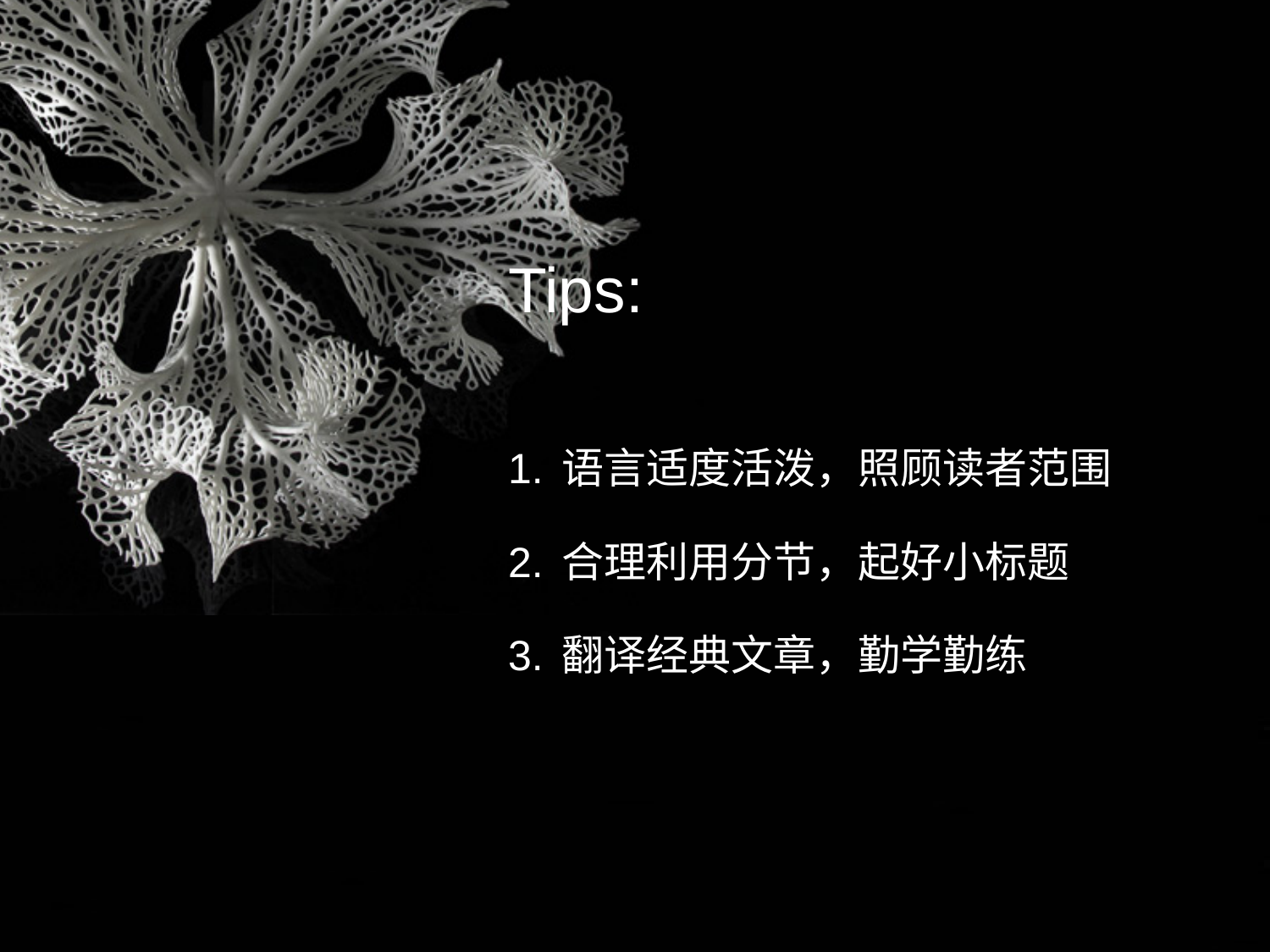

# Tips:
语言适度活泼，照顾读者范围
合理利用分节，起好小标题
翻译经典文章，勤学勤练